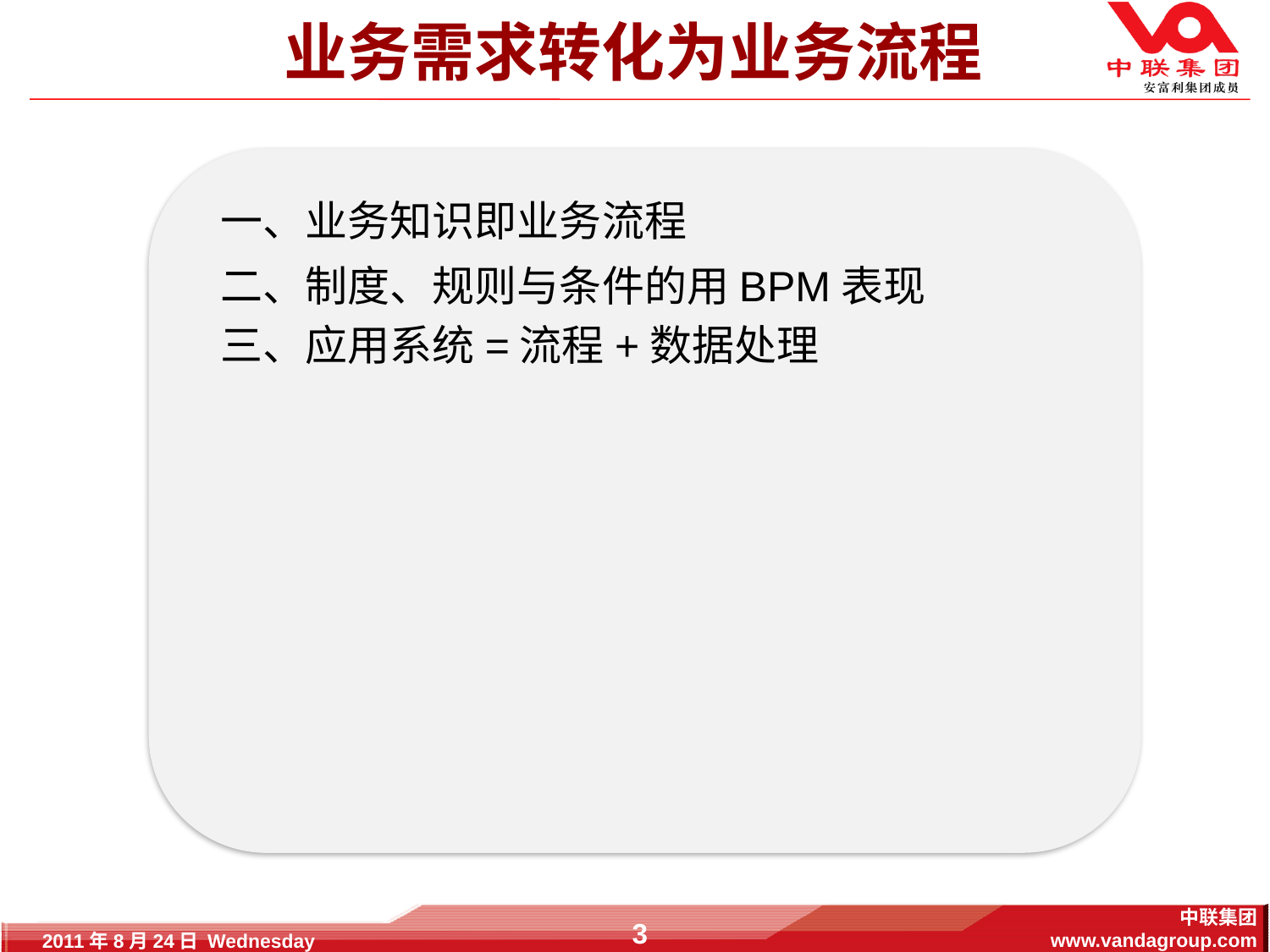

业务需求转化为业务流程

一、业务知识即业务流程
二、制度、规则与条件的用BPM表现
三、应用系统=流程+数据处理